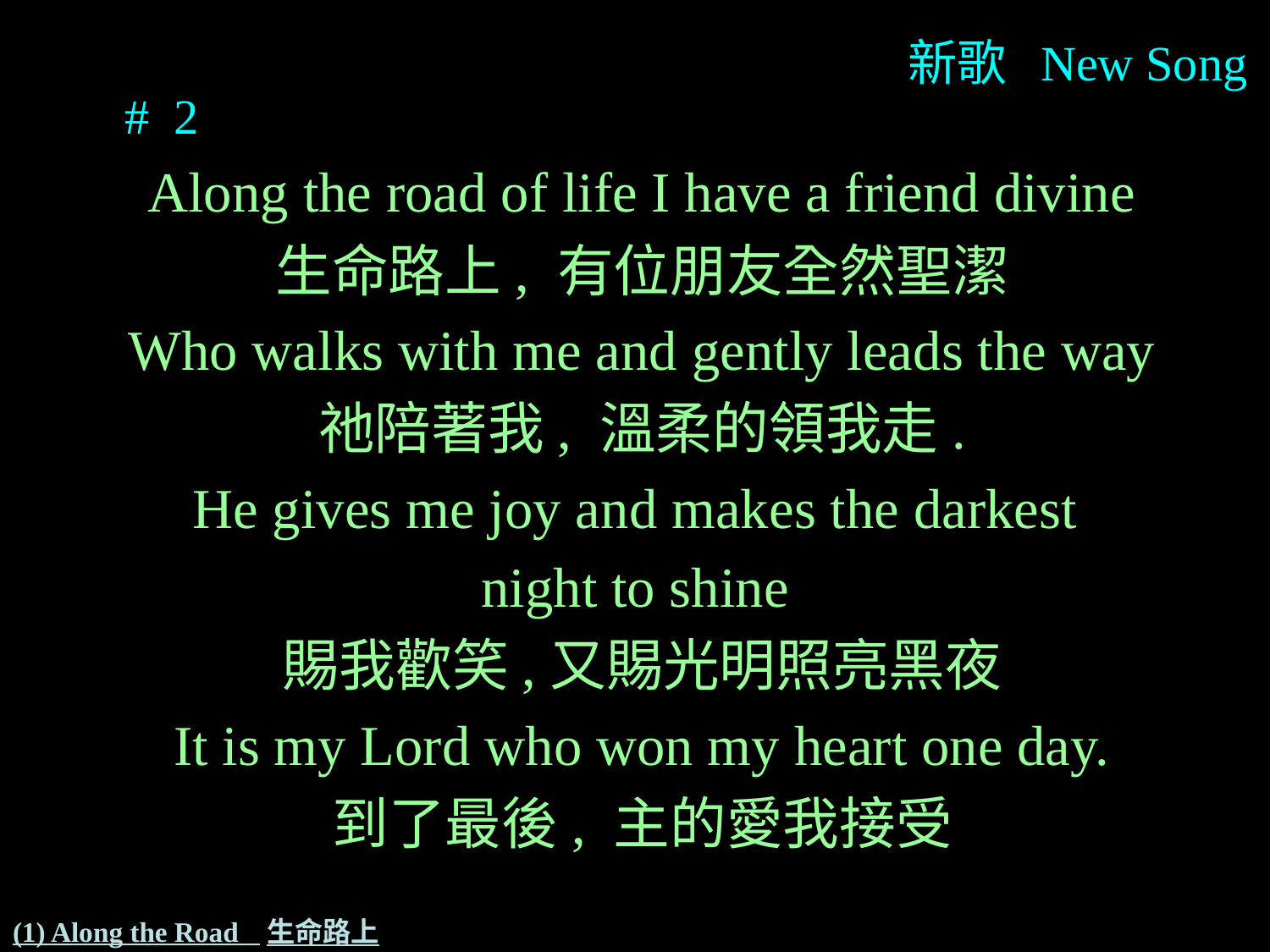

新歌  New Song  #  2
Along the road of life I have a friend divine
生命路上, 有位朋友全然聖潔
Who walks with me and gently leads the way
祂陪著我, 溫柔的領我走.
He gives me joy and makes the darkest
night to shine
賜我歡笑,又賜光明照亮黑夜
It is my Lord who won my heart one day.
到了最後, 主的愛我接受
# (1) Along the Road   生命路上